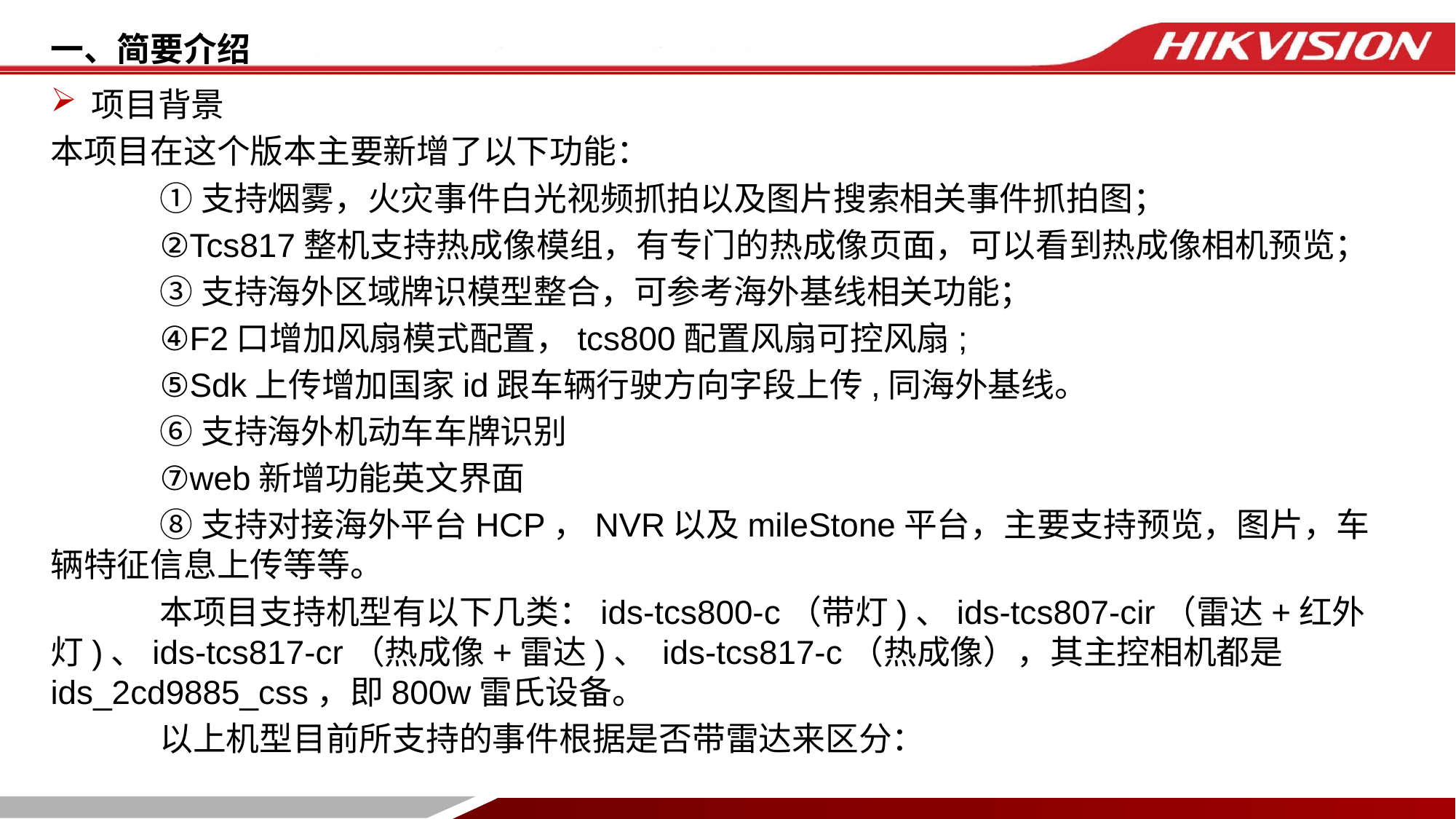

# 一、简要介绍
项目背景
本项目在这个版本主要新增了以下功能：
	①支持烟雾，火灾事件白光视频抓拍以及图片搜索相关事件抓拍图；
	②Tcs817整机支持热成像模组，有专门的热成像页面，可以看到热成像相机预览；
	③支持海外区域牌识模型整合，可参考海外基线相关功能；
	④F2口增加风扇模式配置，tcs800配置风扇可控风扇;
	⑤Sdk上传增加国家id跟车辆行驶方向字段上传,同海外基线。
	⑥支持海外机动车车牌识别
	⑦web新增功能英文界面
	⑧支持对接海外平台HCP，NVR以及mileStone平台，主要支持预览，图片，车辆特征信息上传等等。
	本项目支持机型有以下几类：ids-tcs800-c（带灯)、ids-tcs807-cir（雷达+红外灯)、ids-tcs817-cr（热成像+雷达)、 ids-tcs817-c（热成像），其主控相机都是ids_2cd9885_css，即800w雷氏设备。
	以上机型目前所支持的事件根据是否带雷达来区分：